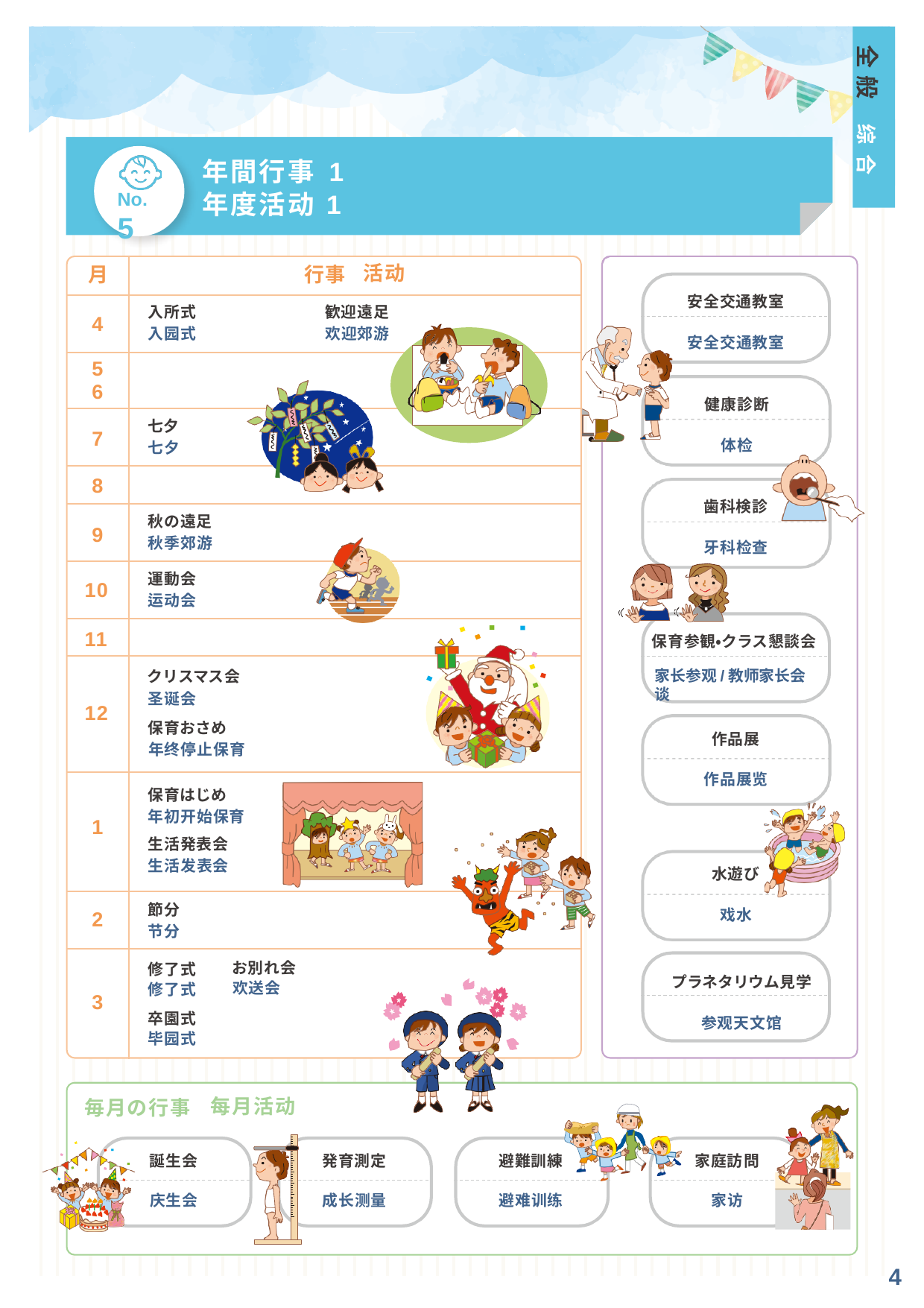

全 般	综  合
年間行事 1

No.5
年度活动 1

活动
月
行事

安全交通教室

安全交通教室

入所式
入园式
歓迎遠足
欢迎郊游
4
5
6

健康診断

体检
七夕
七夕
7
8
歯科検診

牙科检查
秋の遠足
秋季郊游
9
運動会
运动会
10

11
保育参観・クラス懇談会

家长参观/教师家长会谈
クリスマス会
圣诞会
12
保育おさめ
作品展
年终停止保育
作品展览
保育はじめ
年初开始保育
1
生活発表会
生活发表会
水遊び
節分
节分
戏水
2

修了式
修了式
卒園式
毕园式
お別れ会
プラネタリウム見学

参观天文馆
欢送会
3
每月活动
毎月の行事

誕生会
発育測定
避難訓練
家庭訪問
庆生会
成长测量
避难训练
家访
4